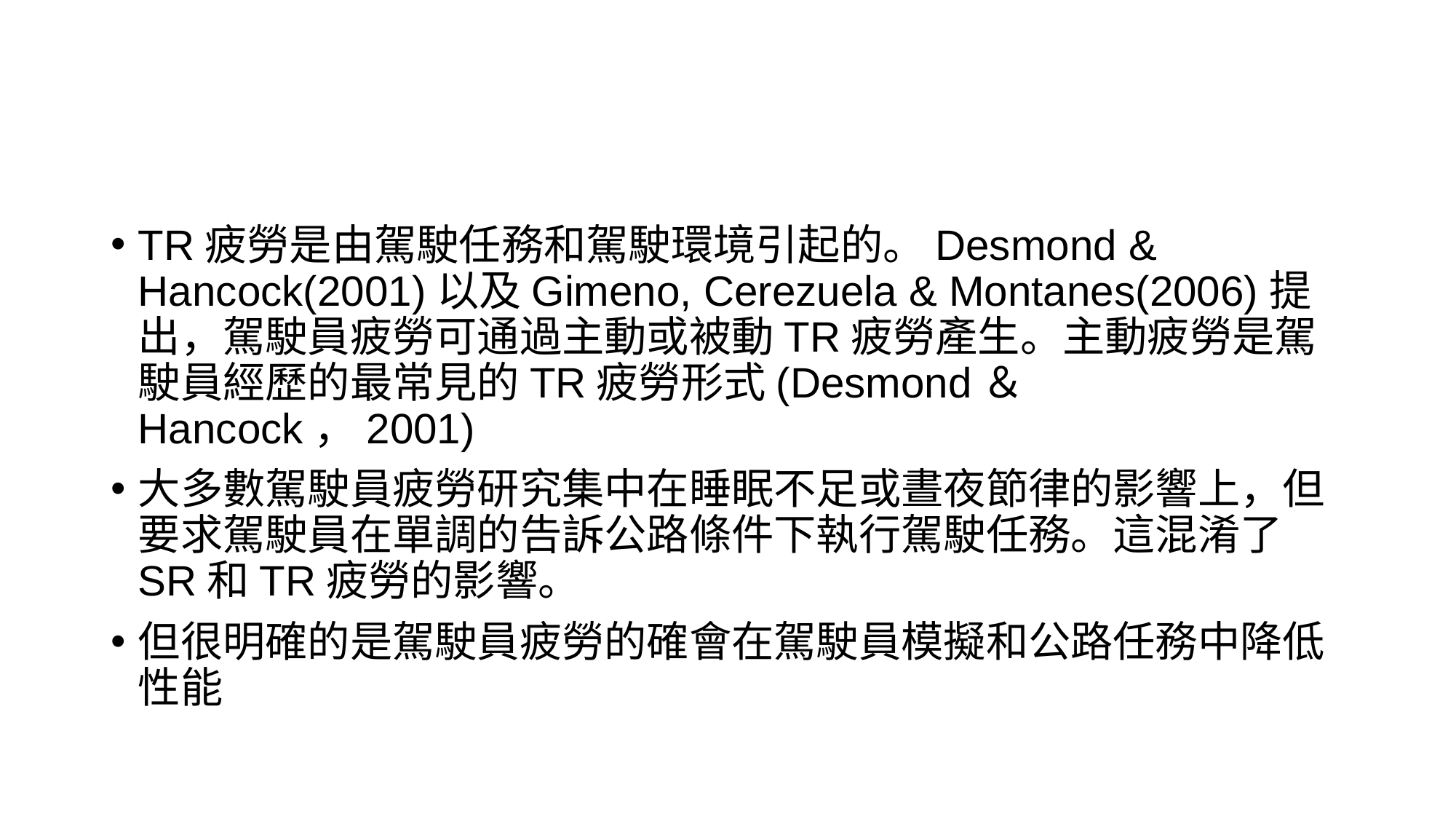

#
TR疲勞是由駕駛任務和駕駛環境引起的。Desmond & Hancock(2001)以及Gimeno, Cerezuela & Montanes(2006)提出，駕駛員疲勞可通過主動或被動TR疲勞產生。主動疲勞是駕駛員經歷的最常見的TR疲勞形式(Desmond＆Hancock，2001)
大多數駕駛員疲勞研究集中在睡眠不足或晝夜節律的影響上，但要求駕駛員在單調的告訴公路條件下執行駕駛任務。這混淆了SR和TR疲勞的影響。
但很明確的是駕駛員疲勞的確會在駕駛員模擬和公路任務中降低性能